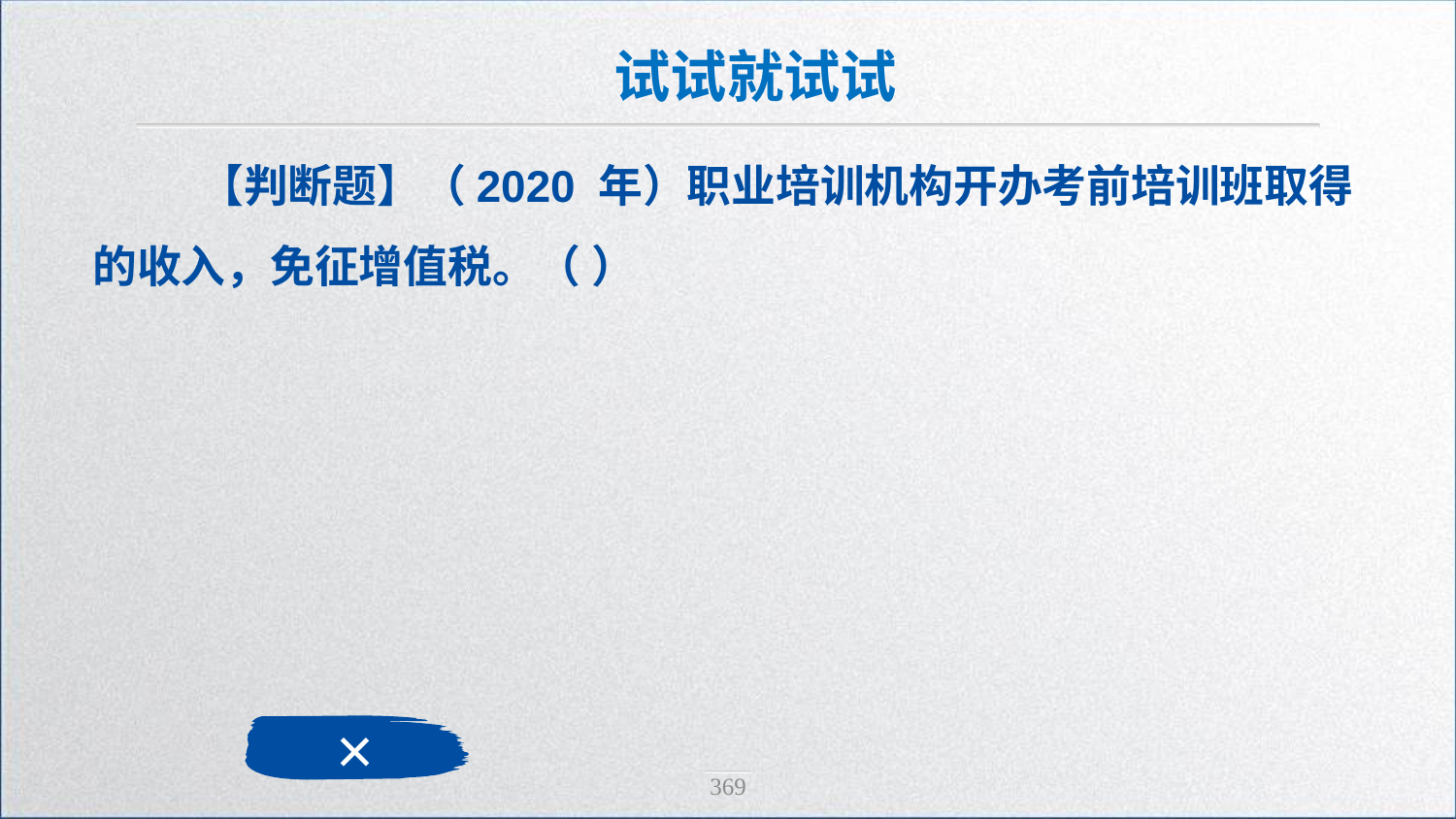

试试就试试
 【判断题】（2020 年）职业培训机构开办考前培训班取得的收入，免征增值税。（ ）
×

369